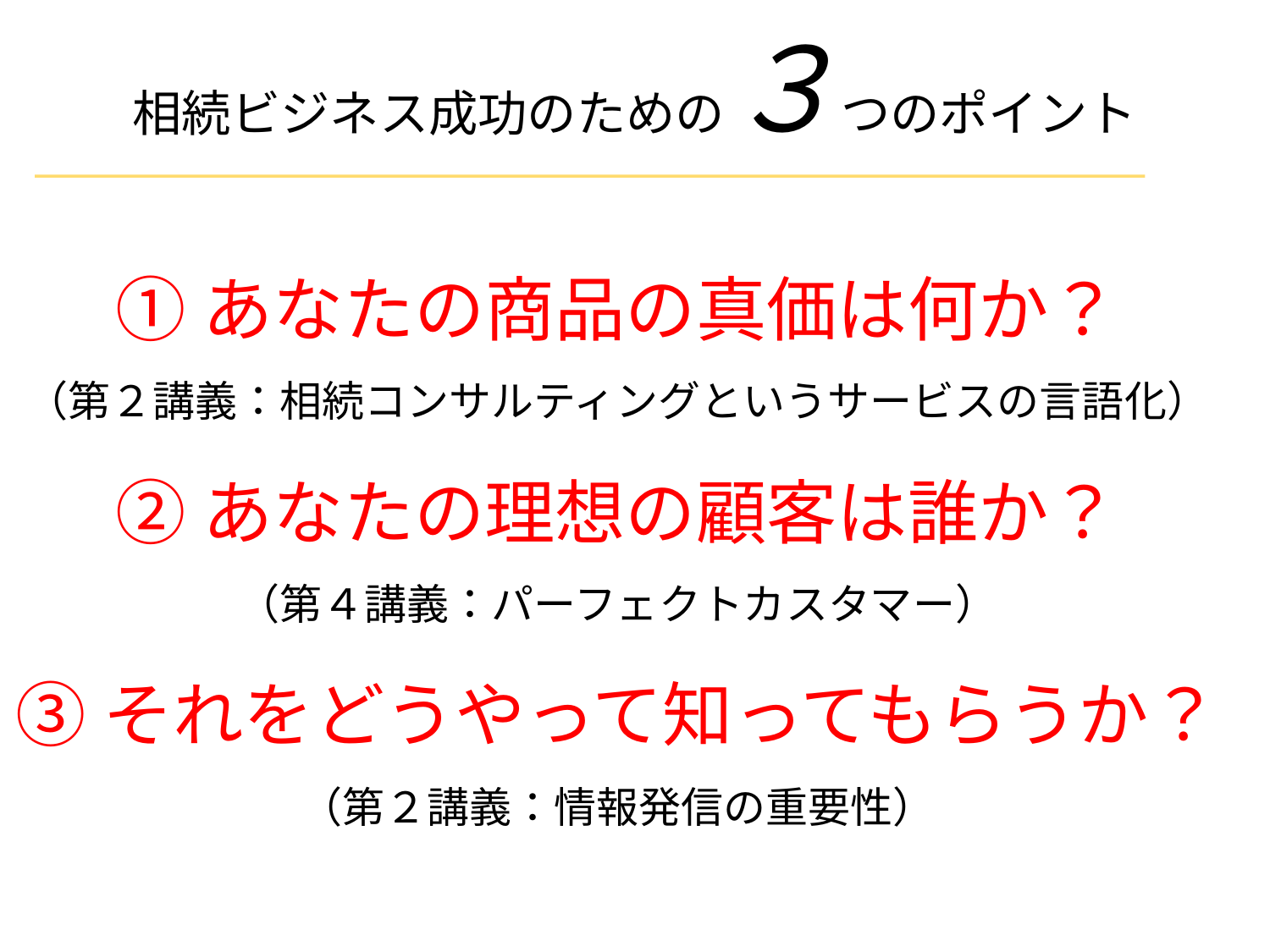

相続ビジネス成功のための３つのポイント
①あなたの商品の真価は何か？
（第２講義：相続コンサルティングというサービスの言語化）
②あなたの理想の顧客は誰か？
（第４講義：パーフェクトカスタマー）
③それをどうやって知ってもらうか？
（第２講義：情報発信の重要性）